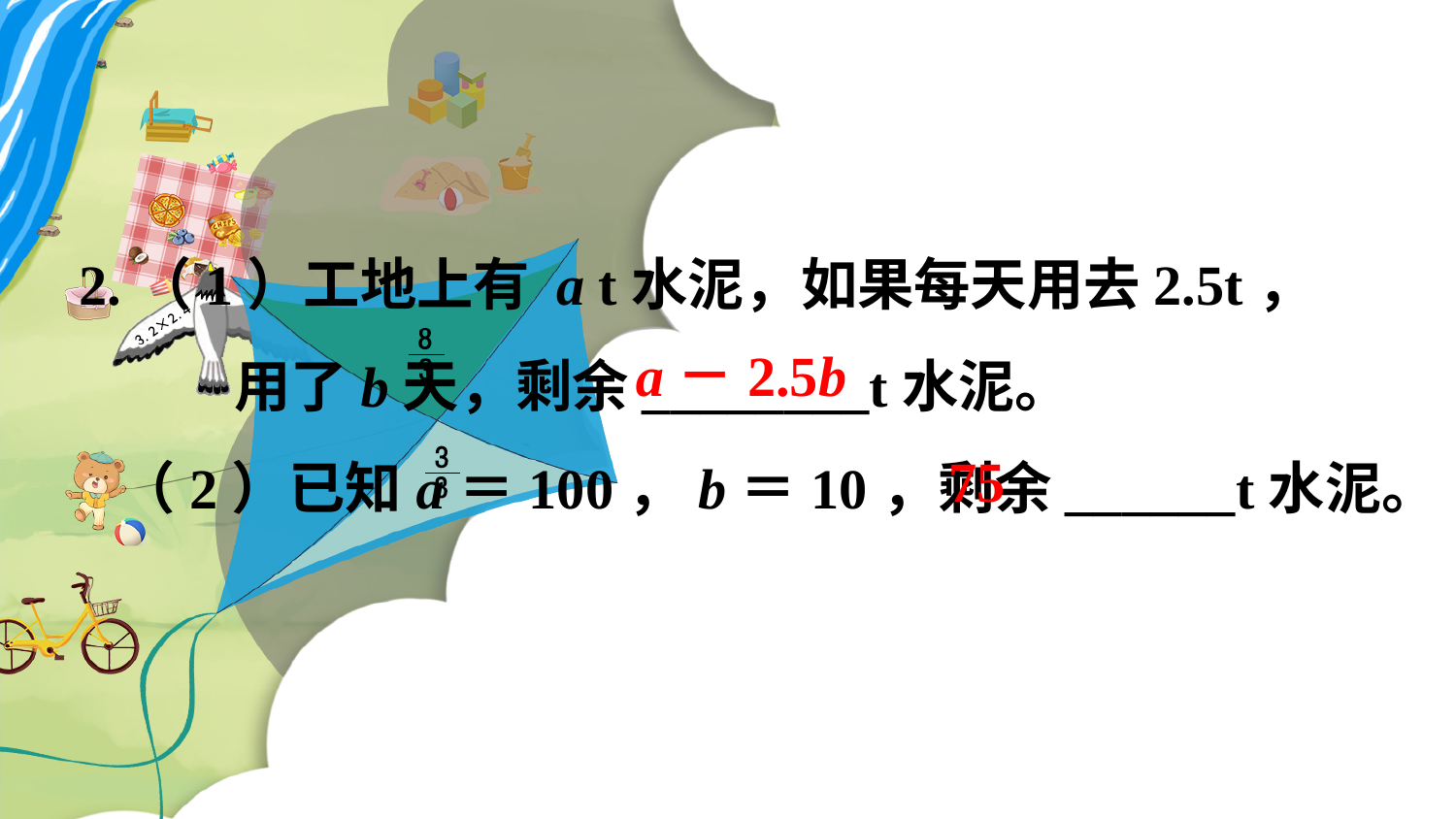

2.（1）工地上有 a t水泥，如果每天用去2.5t，
           用了b天，剩余________t水泥。
  （2）已知a＝100，b＝10，剩余______t水泥。
a－2.5b
75